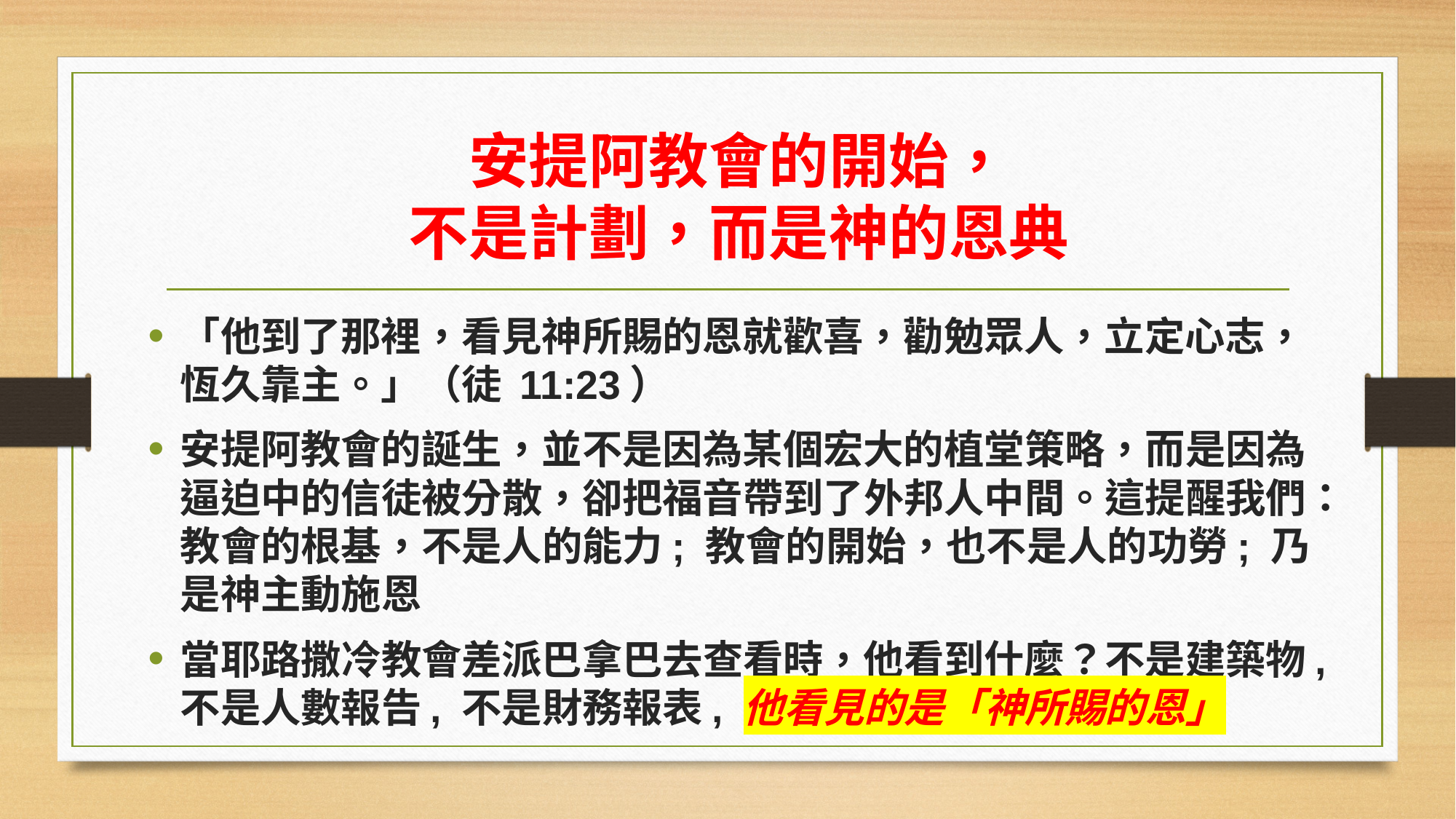

# 安提阿教會的開始， 不是計劃，而是神的恩典
「他到了那裡，看見神所賜的恩就歡喜，勸勉眾人，立定心志，恆久靠主。」（徒 11:23）
安提阿教會的誕生，並不是因為某個宏大的植堂策略，而是因為逼迫中的信徒被分散，卻把福音帶到了外邦人中間。這提醒我們：教會的根基，不是人的能力; 教會的開始，也不是人的功勞; 乃是神主動施恩
當耶路撒冷教會差派巴拿巴去查看時，他看到什麼？不是建築物, 不是人數報告, 不是財務報表, 他看見的是「神所賜的恩」